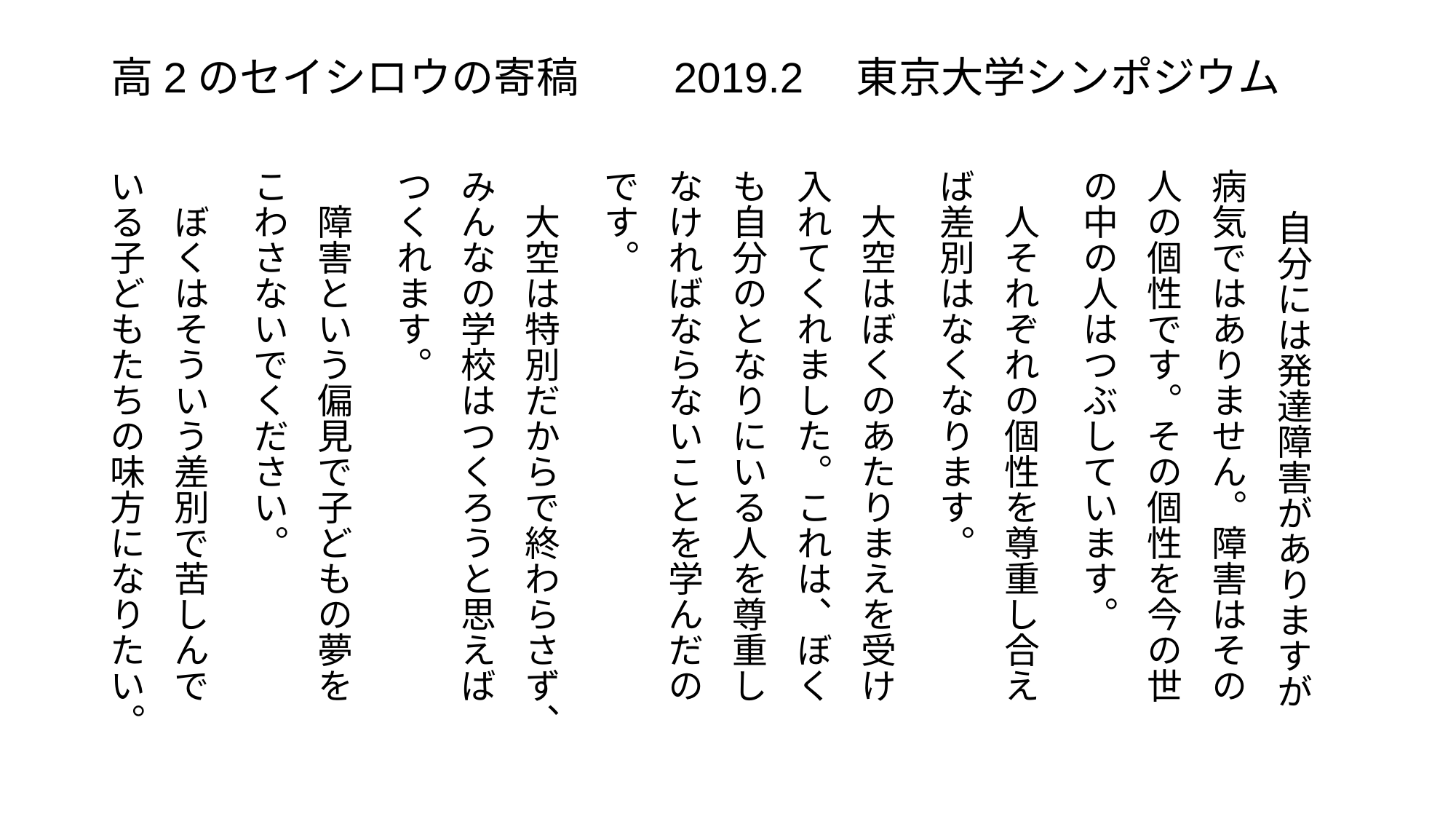

# 高2のセイシロウの寄稿　　2019.2　東京大学シンポジウム
　自分には発達障害がありますが病気ではありません。障害はその人の個性です。その個性を今の世の中の人はつぶしています。
　人それぞれの個性を尊重し合えば差別はなくなります。
　大空はぼくのあたりまえを受け入れてくれました。これは、ぼくも自分のとなりにいる人を尊重しなければならないことを学んだのです。
　大空は特別だからで終わらさず、みんなの学校はつくろうと思えばつくれます。
　障害という偏見で子どもの夢をこわさないでください。
　ぼくはそういう差別で苦しんでいる子どもたちの味方になりたい。